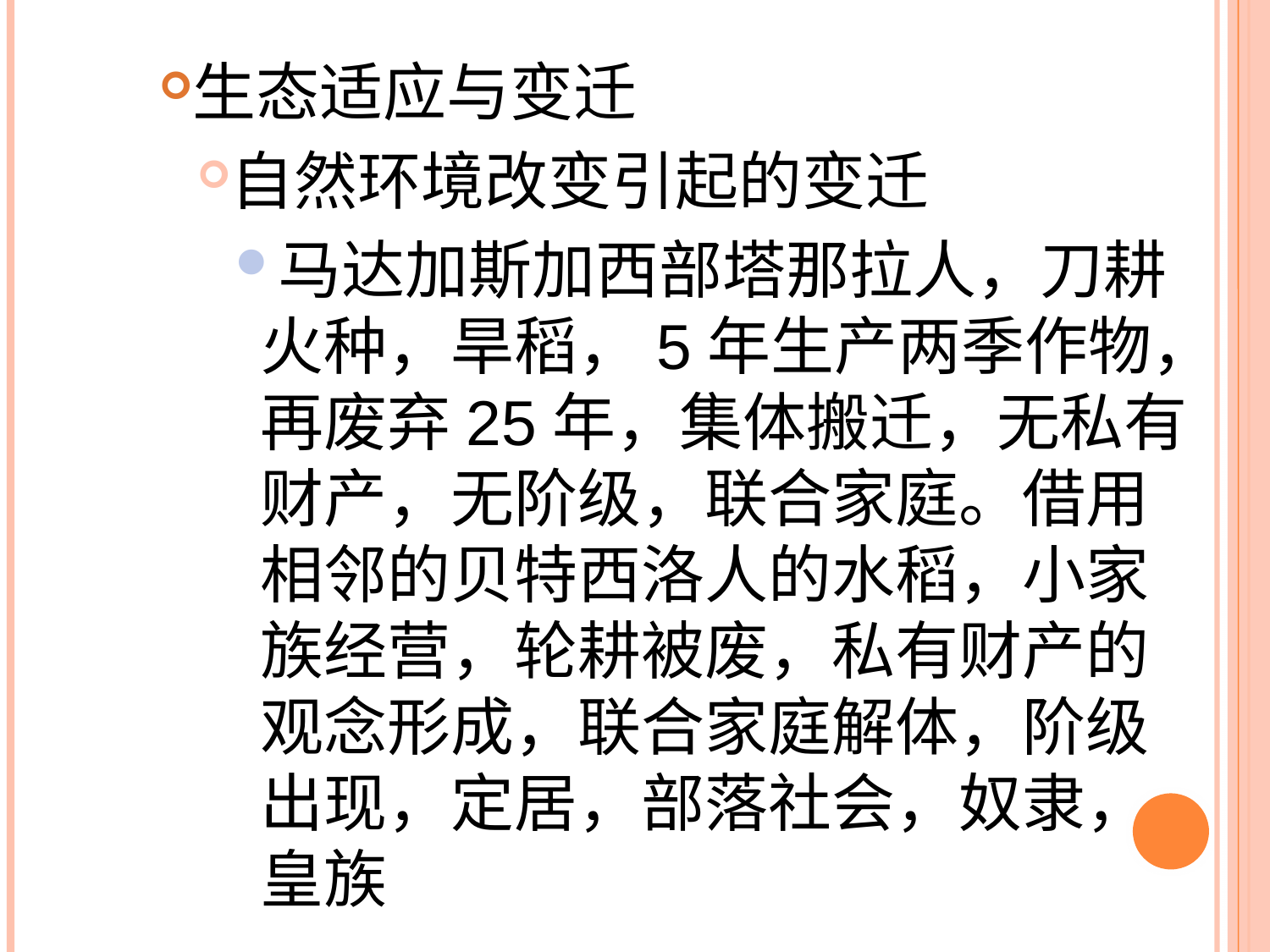

生态适应与变迁
自然环境改变引起的变迁
马达加斯加西部塔那拉人，刀耕火种，旱稻，5年生产两季作物，再废弃25年，集体搬迁，无私有财产，无阶级，联合家庭。借用相邻的贝特西洛人的水稻，小家族经营，轮耕被废，私有财产的观念形成，联合家庭解体，阶级出现，定居，部落社会，奴隶，皇族